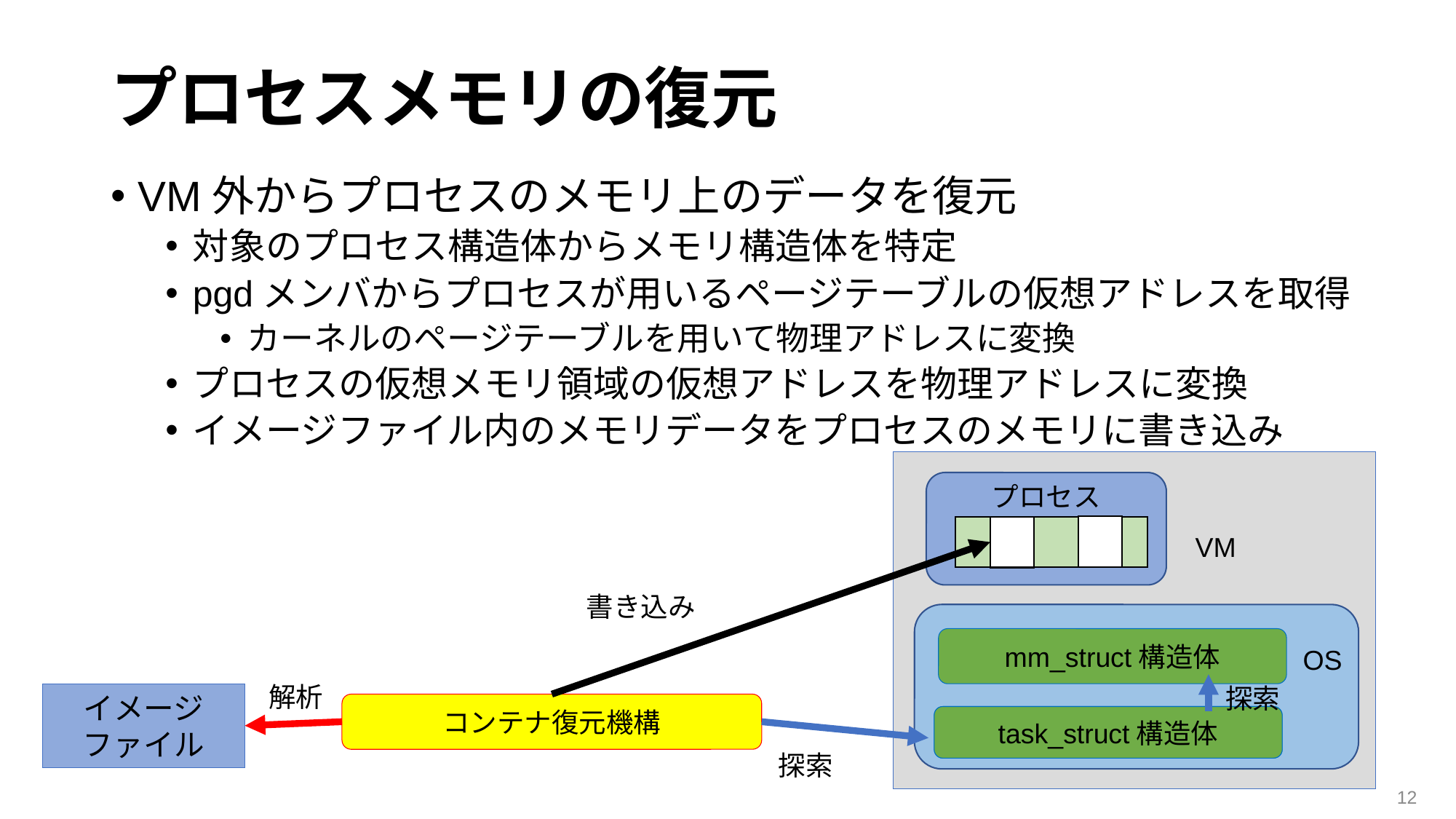

# プロセスメモリの復元
VM外からプロセスのメモリ上のデータを復元
対象のプロセス構造体からメモリ構造体を特定
pgdメンバからプロセスが用いるページテーブルの仮想アドレスを取得
カーネルのページテーブルを用いて物理アドレスに変換
プロセスの仮想メモリ領域の仮想アドレスを物理アドレスに変換
イメージファイル内のメモリデータをプロセスのメモリに書き込み

プロセス

VM
書き込み

mm_struct構造体
OS
解析
探索
イメージファイル
コンテナ復元機構
task_struct構造体
ファイルシステム構造体
探索
12